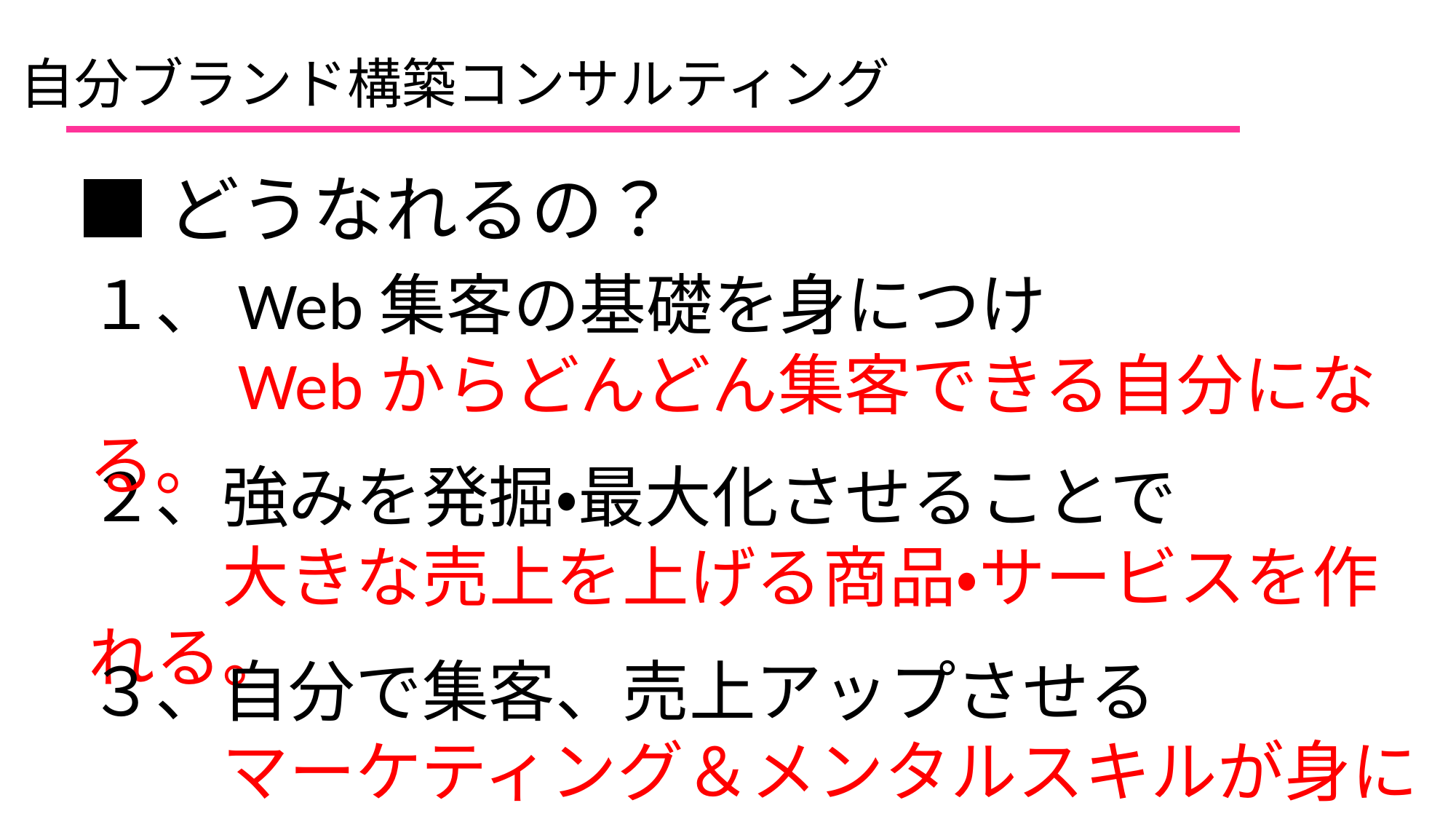

自分ブランド構築コンサルティング
■どうなれるの？
１、Web集客の基礎を身につけ
　　Webからどんどん集客できる自分になる。
２、強みを発掘・最大化させることで
　　大きな売上を上げる商品・サービスを作れる。
３、自分で集客、売上アップさせる
　　マーケティング＆メンタルスキルが身につく